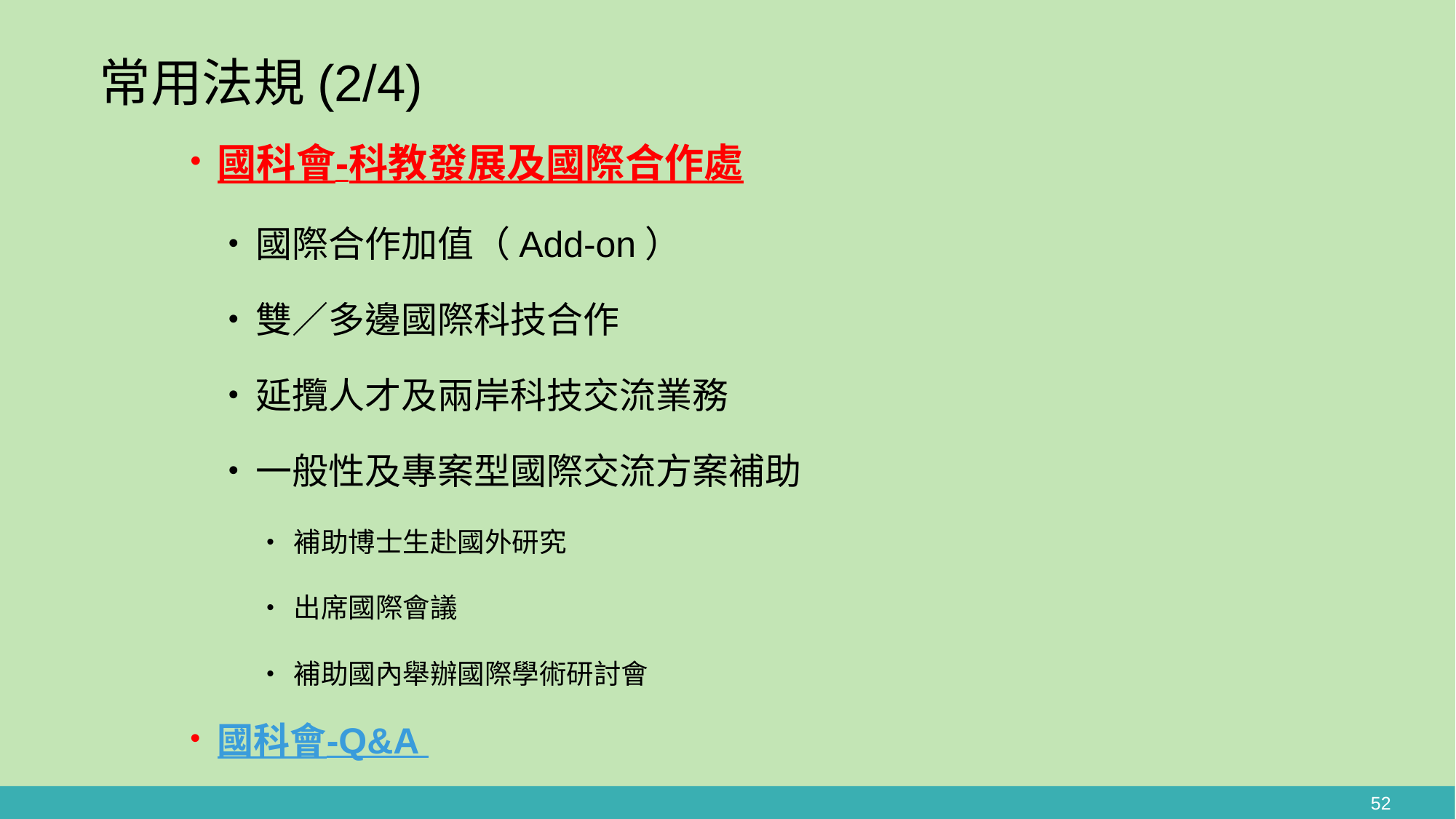

# 常用法規(2/4)
國科會-科教發展及國際合作處
國際合作加值（Add-on）
雙／多邊國際科技合作
延攬人才及兩岸科技交流業務
一般性及專案型國際交流方案補助
補助博士生赴國外研究
出席國際會議
補助國內舉辦國際學術研討會
國科會-Q&A

52